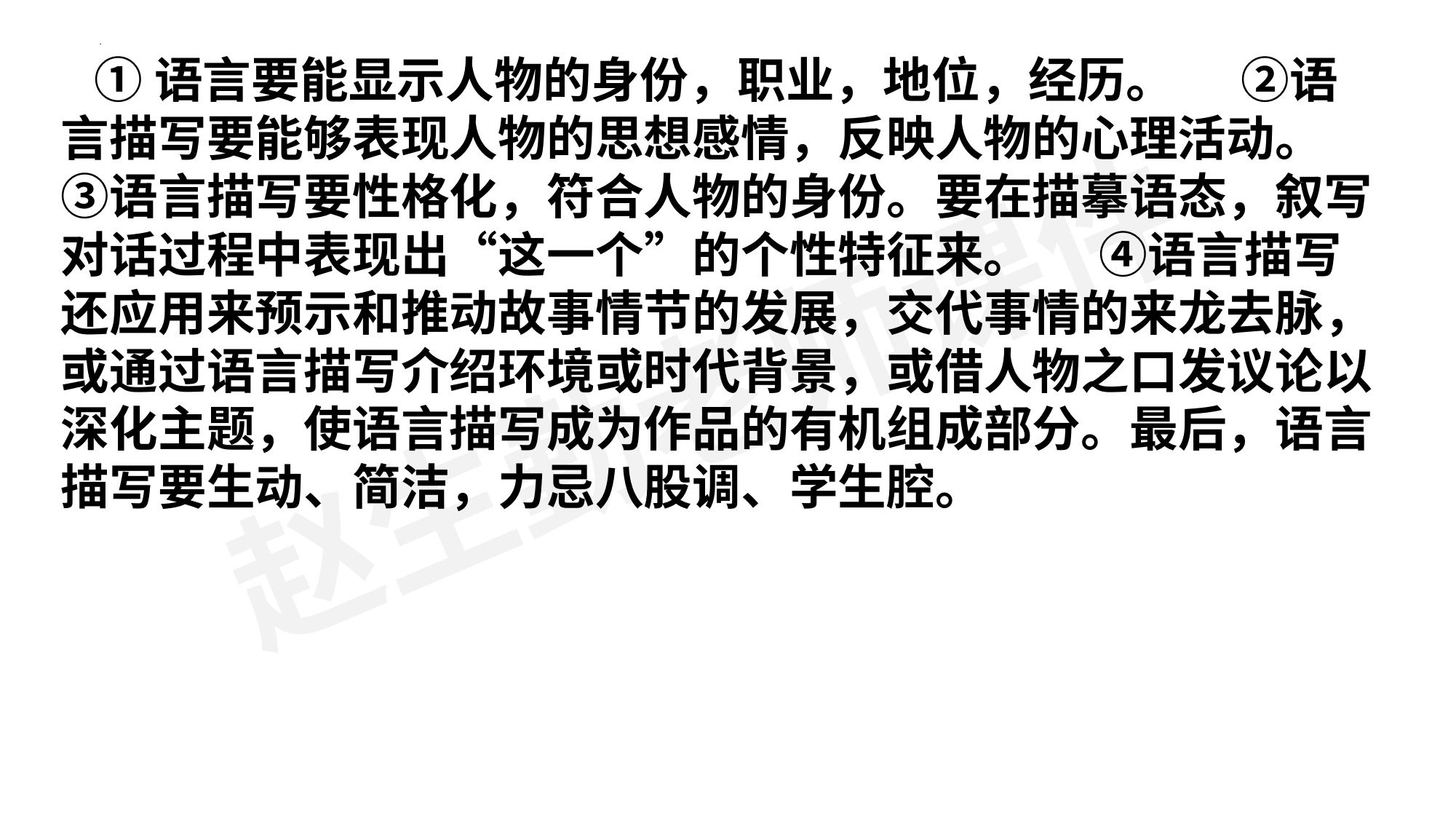

①语言要能显示人物的身份，职业，地位，经历。      ②语言描写要能够表现人物的思想感情，反映人物的心理活动。      ③语言描写要性格化，符合人物的身份。要在描摹语态，叙写对话过程中表现出“这一个”的个性特征来。      ④语言描写还应用来预示和推动故事情节的发展，交代事情的来龙去脉，或通过语言描写介绍环境或时代背景，或借人物之口发议论以深化主题，使语言描写成为作品的有机组成部分。最后，语言描写要生动、简洁，力忌八股调、学生腔。